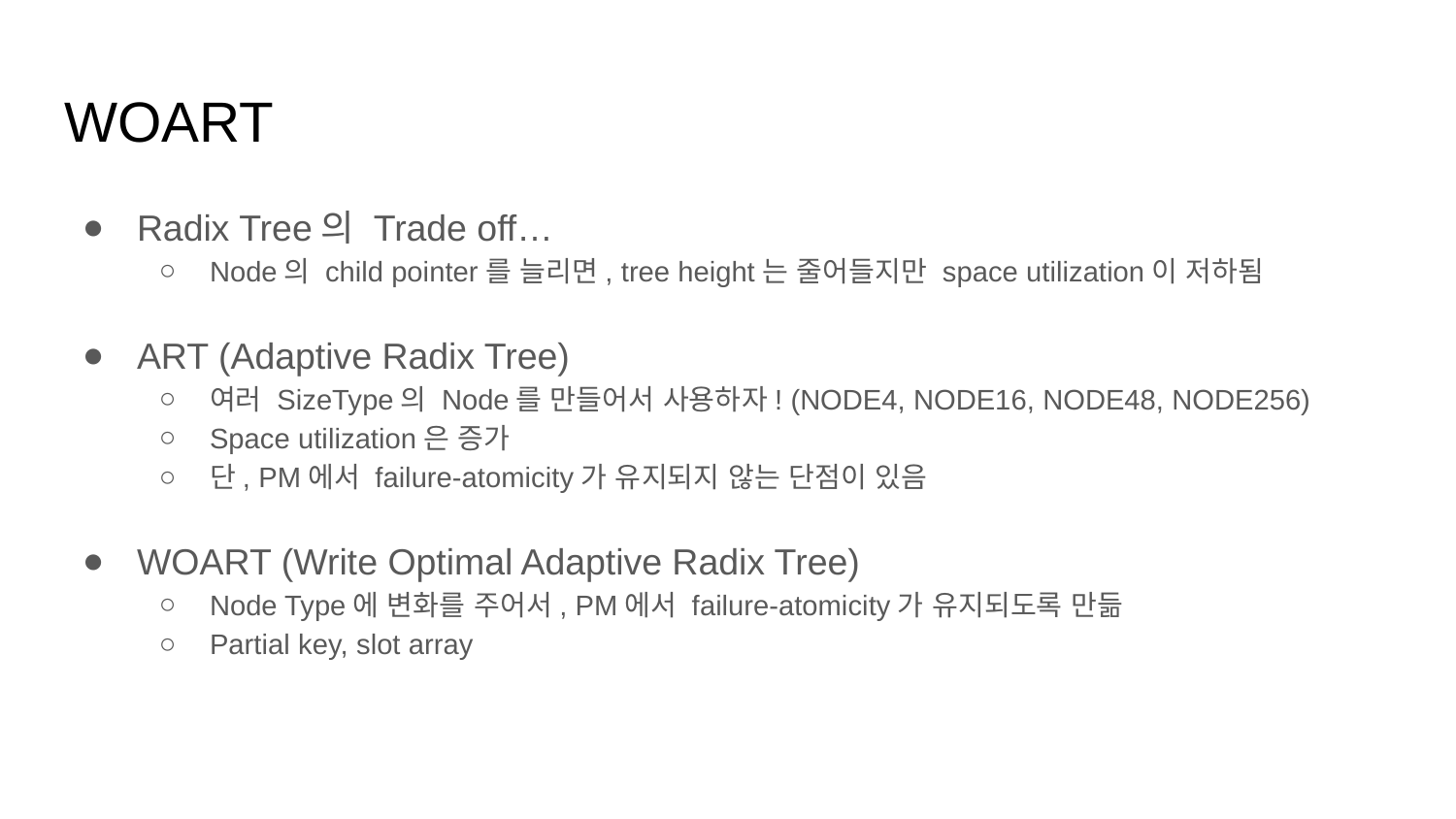

# WOART
Radix Tree의 Trade off…
Node의 child pointer를 늘리면, tree height는 줄어들지만 space utilization이 저하됨
ART (Adaptive Radix Tree)
여러 SizeType의 Node를 만들어서 사용하자! (NODE4, NODE16, NODE48, NODE256)
Space utilization은 증가
단, PM에서 failure-atomicity가 유지되지 않는 단점이 있음
WOART (Write Optimal Adaptive Radix Tree)
Node Type에 변화를 주어서, PM에서 failure-atomicity가 유지되도록 만듦
Partial key, slot array